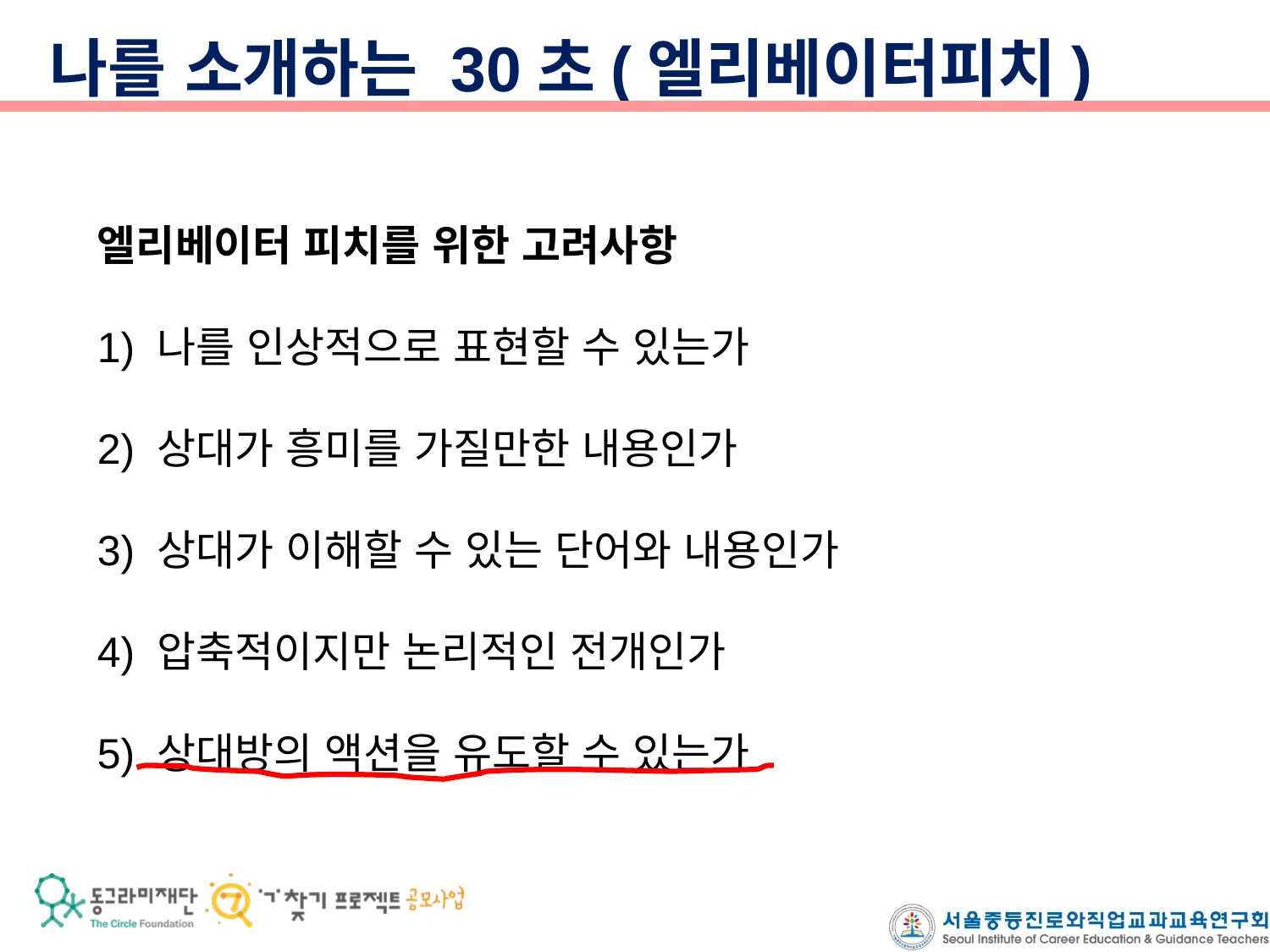

나를 소개하는 30초(엘리베이터피치)
엘리베이터 피치를 위한 고려사항
1) 나를 인상적으로 표현할 수 있는가
2) 상대가 흥미를 가질만한 내용인가
3) 상대가 이해할 수 있는 단어와 내용인가
4) 압축적이지만 논리적인 전개인가
5) 상대방의 액션을 유도할 수 있는가